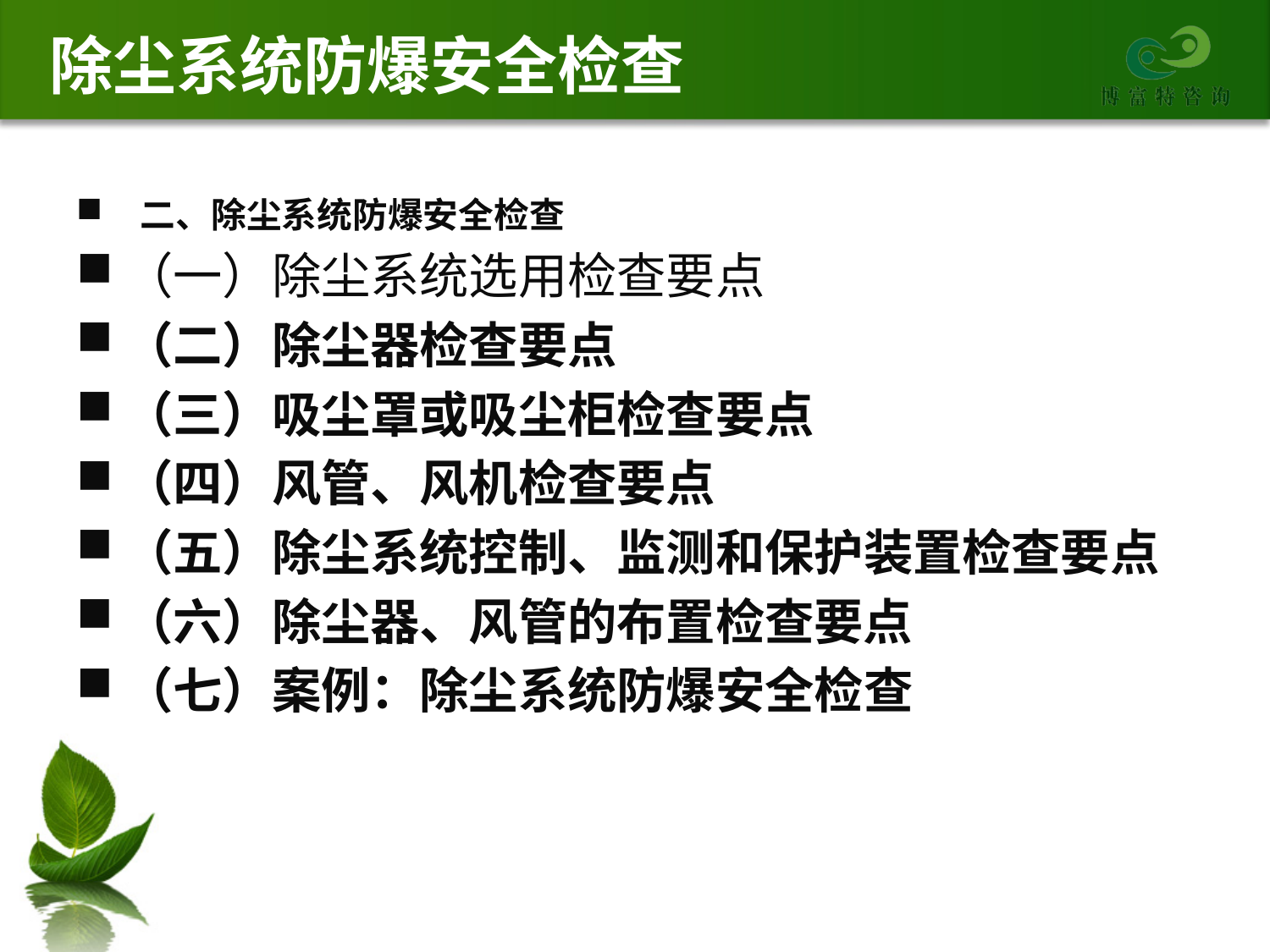

# 除尘系统防爆安全检查
 二、除尘系统防爆安全检查
（一）除尘系统选用检查要点
（二）除尘器检查要点
（三）吸尘罩或吸尘柜检查要点
（四）风管、风机检查要点
（五）除尘系统控制、监测和保护装置检查要点
（六）除尘器、风管的布置检查要点
（七）案例：除尘系统防爆安全检查